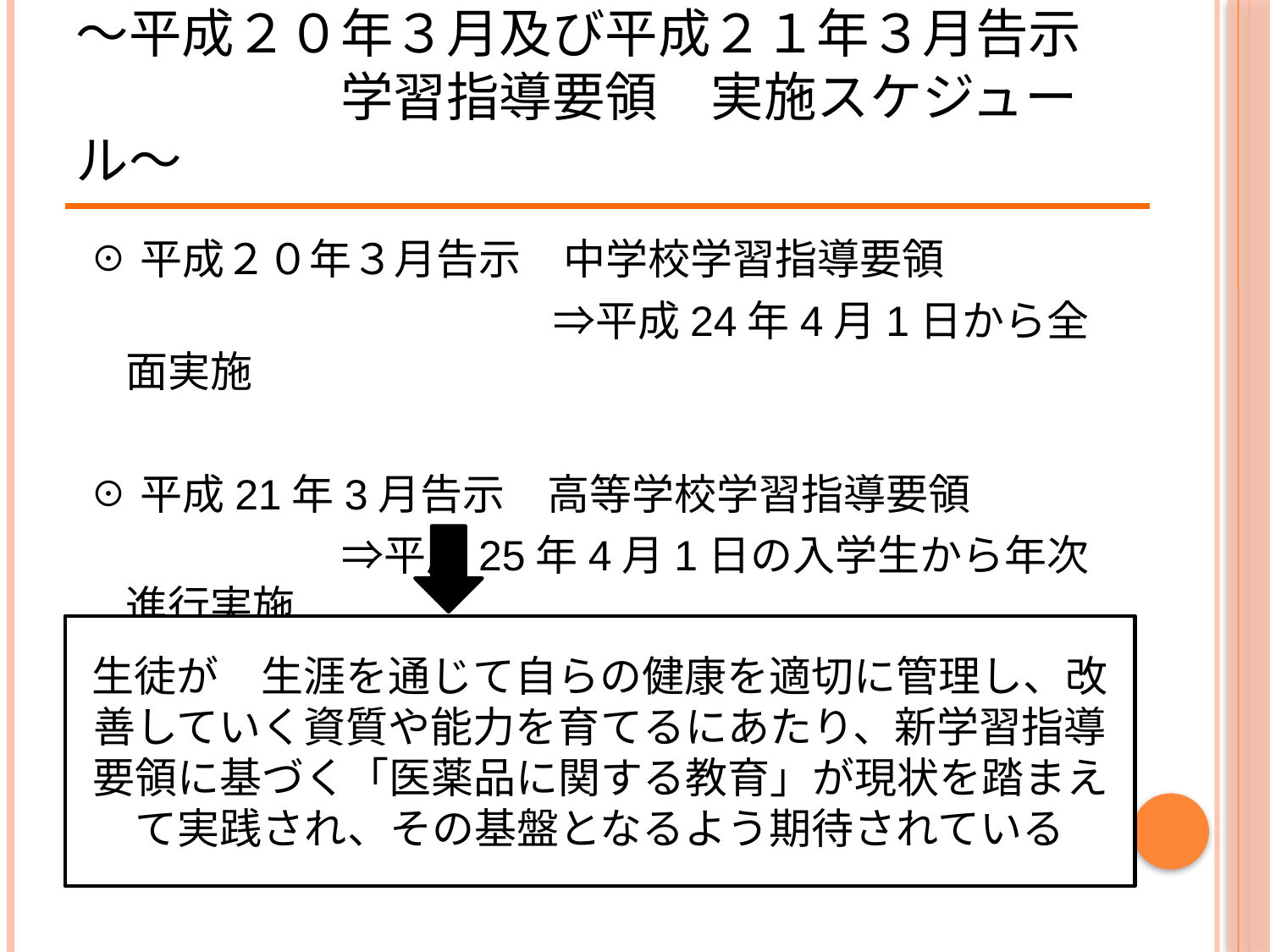

# ～平成２０年３月及び平成２１年３月告示 　　　　　学習指導要領　実施スケジュール～
☉平成２０年３月告示　中学校学習指導要領
　　　　　　　　　　　⇒平成24年4月1日から全面実施

☉平成21年3月告示　高等学校学習指導要領
　　　　　　⇒平成25年4月1日の入学生から年次進行実施

生徒が　生涯を通じて自らの健康を適切に管理し、改善していく資質や能力を育てるにあたり、新学習指導要領に基づく「医薬品に関する教育」が現状を踏まえて実践され、その基盤となるよう期待されている